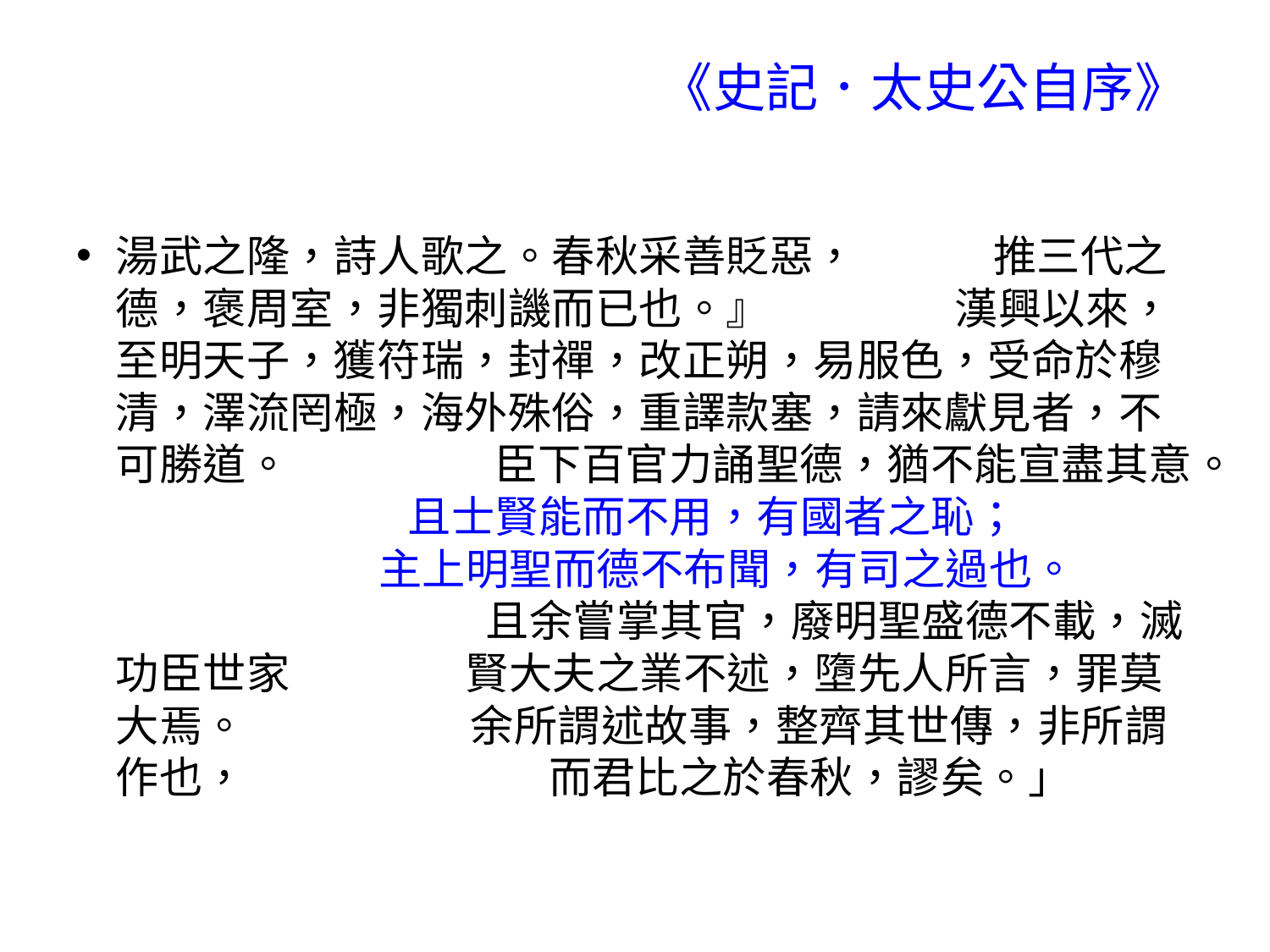

# 《史記．太史公自序》
湯武之隆，詩人歌之。春秋采善貶惡，              推三代之德，褒周室，非獨刺譏而已也。』                   漢興以來，至明天子，獲符瑞，封禪，改正朔，易服色，受命於穆清，澤流罔極，海外殊俗，重譯款塞，請來獻見者，不可勝道。                     臣下百官力誦聖德，猶不能宣盡其意。                              且士賢能而不用，有國者之恥；                                              主上明聖而德不布聞，有司之過也。                                                   且余嘗掌其官，廢明聖盛德不載，滅功臣世家                  賢大夫之業不述，墮先人所言，罪莫大焉。                       余所謂述故事，整齊其世傳，非所謂作也，                               而君比之於春秋，謬矣。」